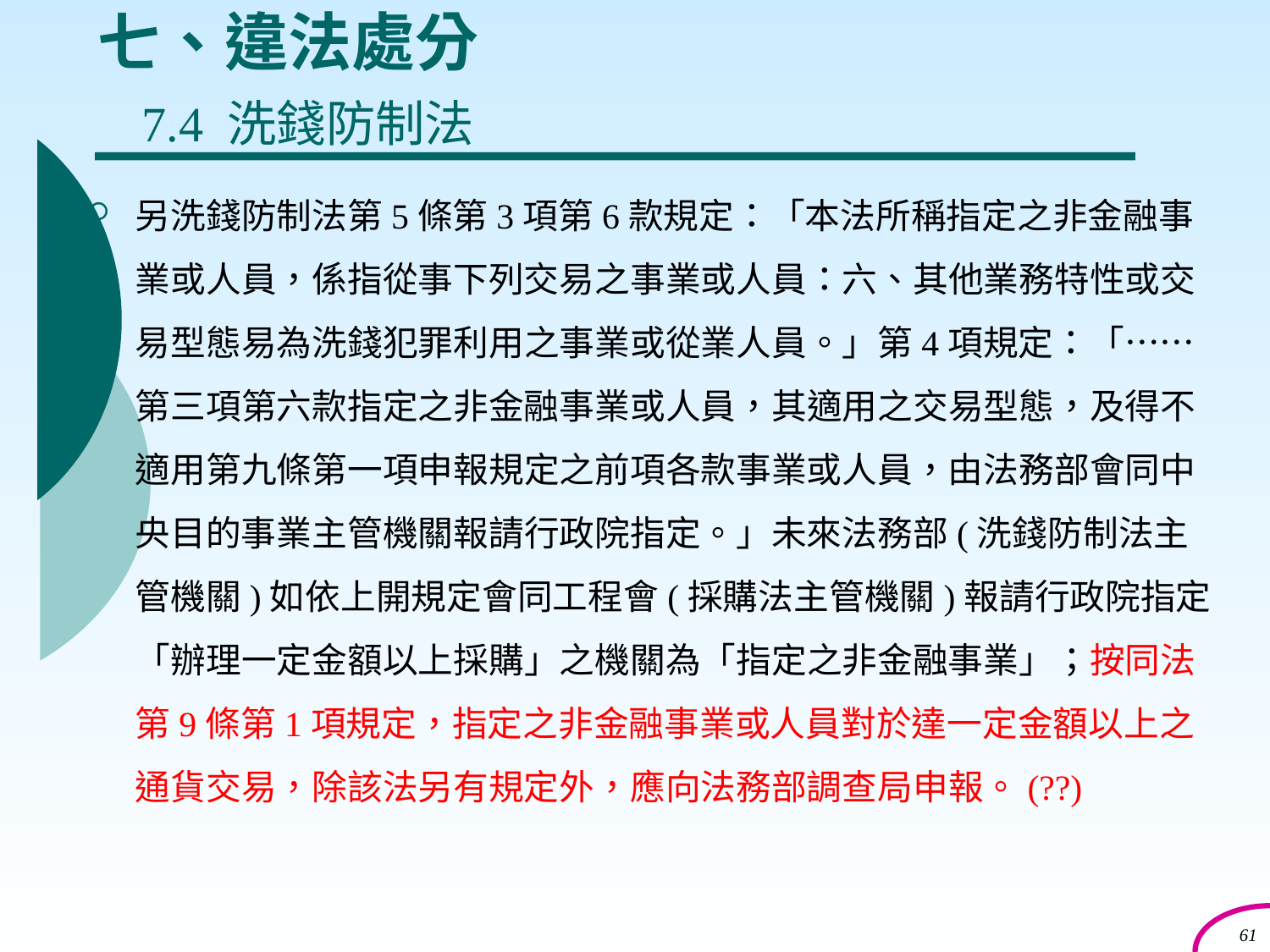

# 七、違法處分 7.4 洗錢防制法
另洗錢防制法第5條第3項第6款規定：「本法所稱指定之非金融事業或人員，係指從事下列交易之事業或人員：六、其他業務特性或交易型態易為洗錢犯罪利用之事業或從業人員。」第4項規定：「……第三項第六款指定之非金融事業或人員，其適用之交易型態，及得不適用第九條第一項申報規定之前項各款事業或人員，由法務部會同中央目的事業主管機關報請行政院指定。」未來法務部(洗錢防制法主管機關)如依上開規定會同工程會(採購法主管機關)報請行政院指定「辦理一定金額以上採購」之機關為「指定之非金融事業」；按同法第9條第1項規定，指定之非金融事業或人員對於達一定金額以上之通貨交易，除該法另有規定外，應向法務部調查局申報。(??)
61